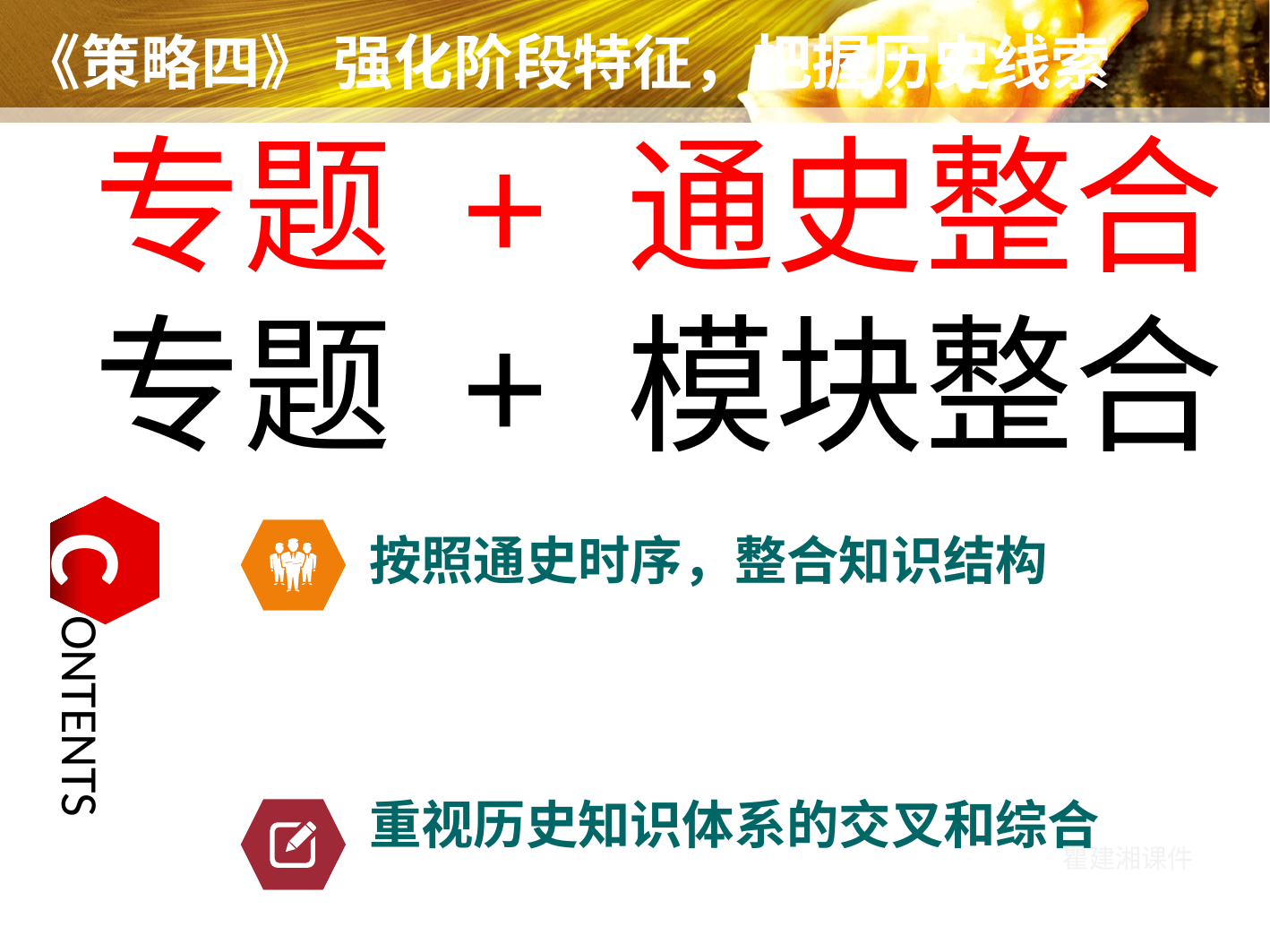

# 《策略四》 强化阶段特征，把握历史线索
专题 + 通史整合
专题 + 模块整合
C
按照通史时序，整合知识结构

ONTENTS
重视历史知识体系的交叉和综合